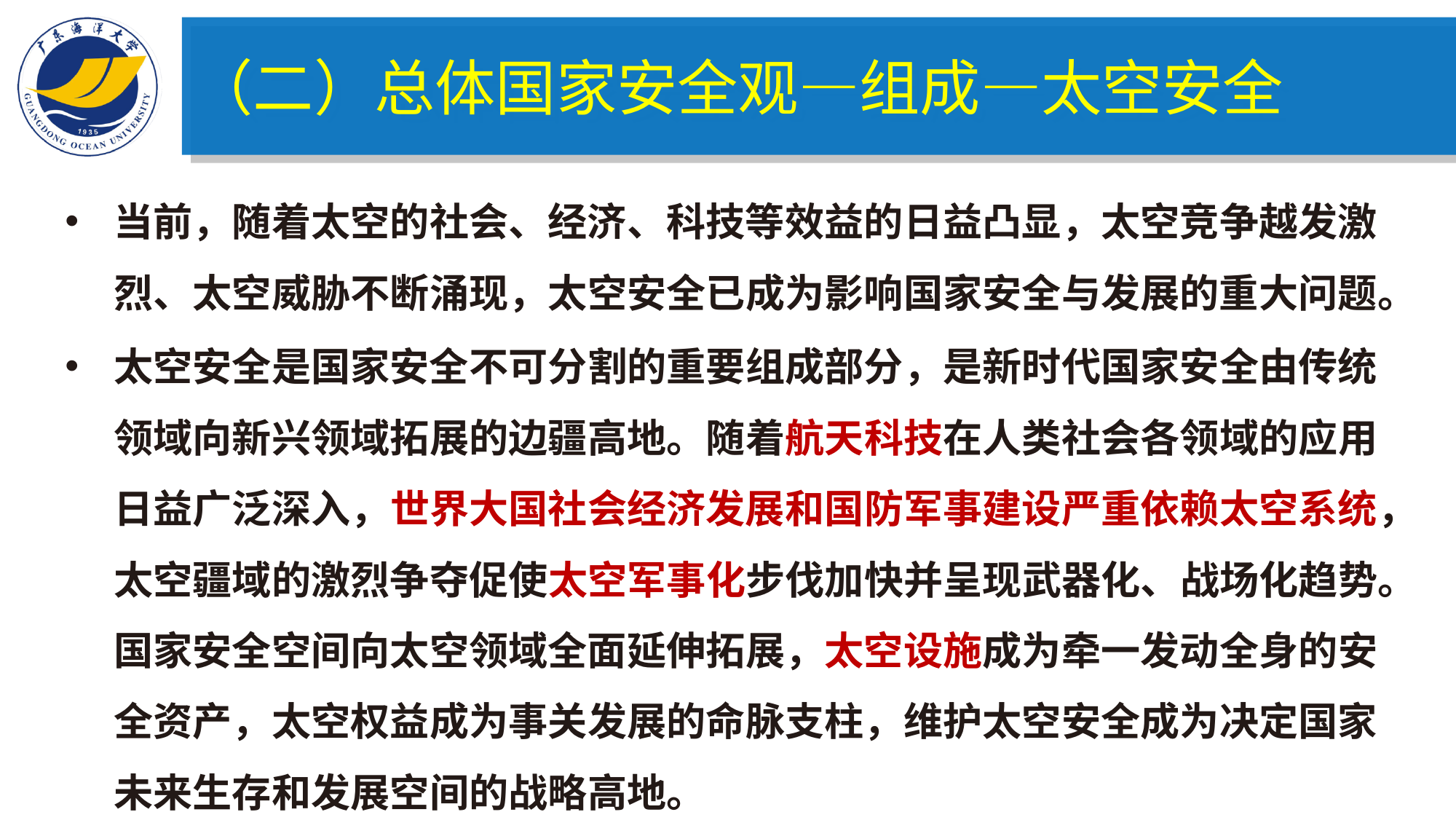

（二）总体国家安全观—组成—太空安全
当前，随着太空的社会、经济、科技等效益的日益凸显，太空竞争越发激烈、太空威胁不断涌现，太空安全已成为影响国家安全与发展的重大问题。
太空安全是国家安全不可分割的重要组成部分，是新时代国家安全由传统领域向新兴领域拓展的边疆高地。随着航天科技在人类社会各领域的应用日益广泛深入，世界大国社会经济发展和国防军事建设严重依赖太空系统，太空疆域的激烈争夺促使太空军事化步伐加快并呈现武器化、战场化趋势。国家安全空间向太空领域全面延伸拓展，太空设施成为牵一发动全身的安全资产，太空权益成为事关发展的命脉支柱，维护太空安全成为决定国家未来生存和发展空间的战略高地。